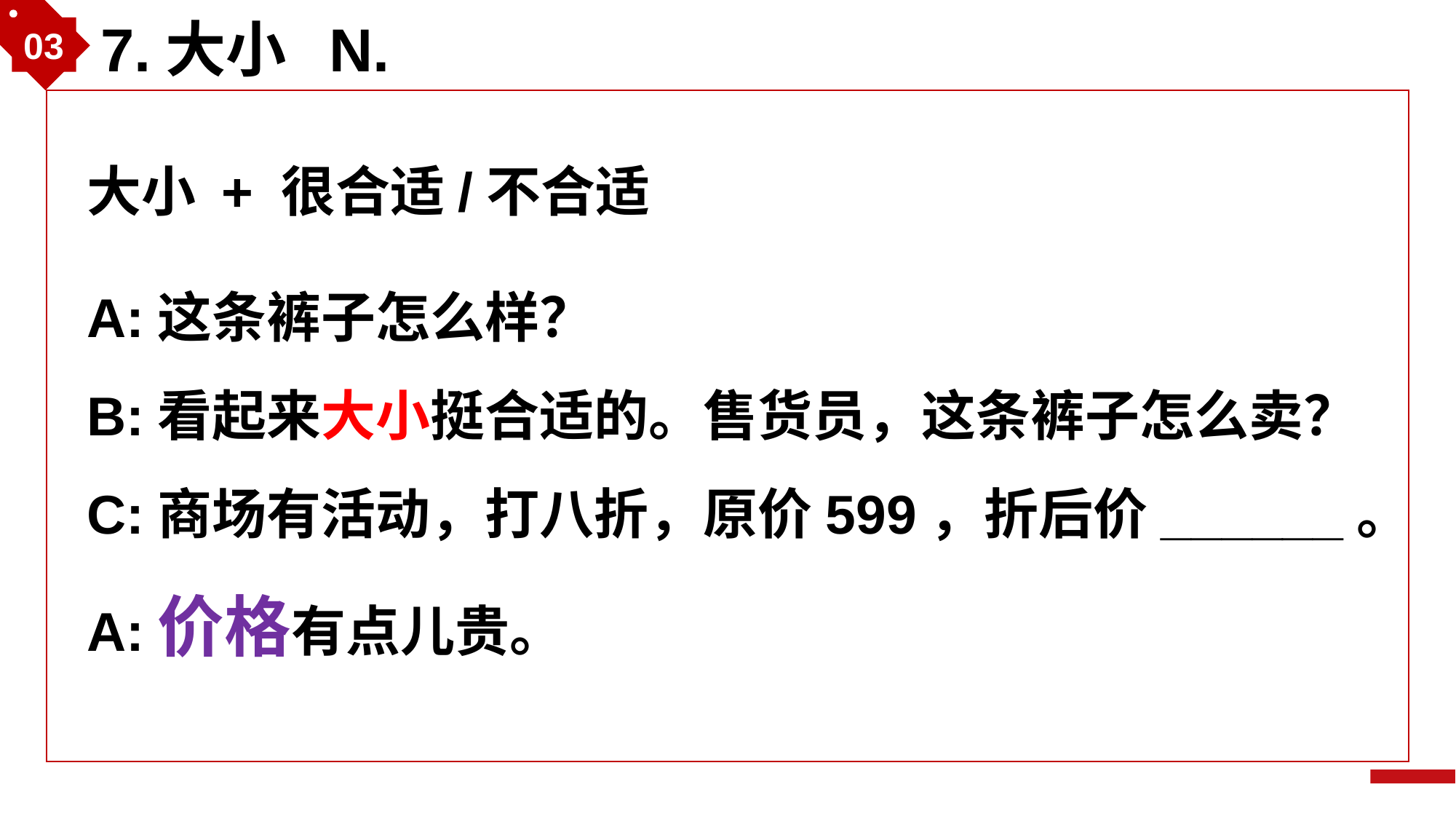

03
7.大小  N.

大小 + 很合适/不合适
A:这条裤子怎么样？
B:看起来大小挺合适的。售货员，这条裤子怎么卖？
C:商场有活动，打八折，原价599，折后价______。
A:价格有点儿贵。